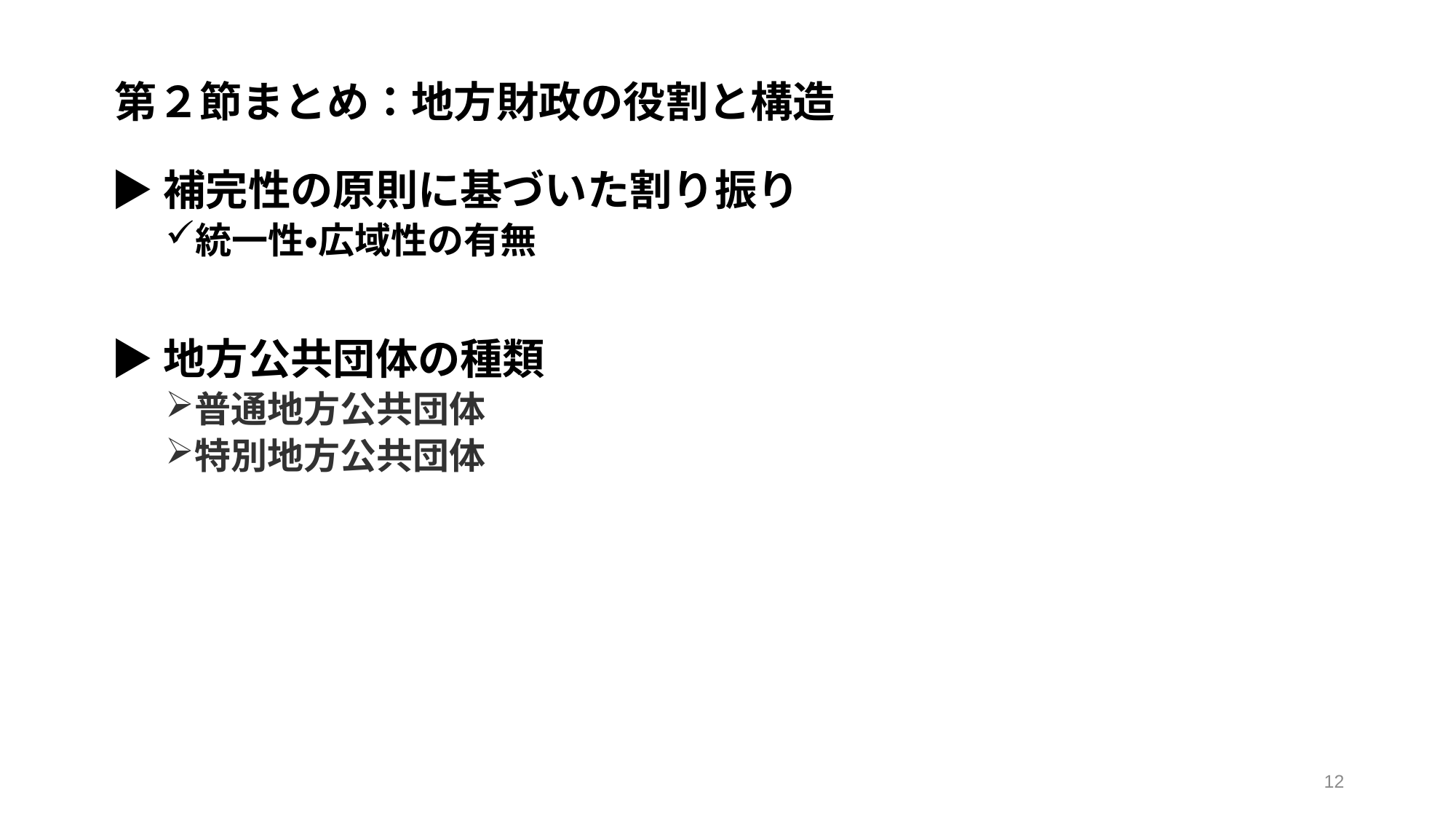

第２節まとめ：地方財政の役割と構造
▶︎補完性の原則に基づいた割り振り
統一性・広域性の有無

▶︎地方公共団体の種類
普通地方公共団体
特別地方公共団体

12